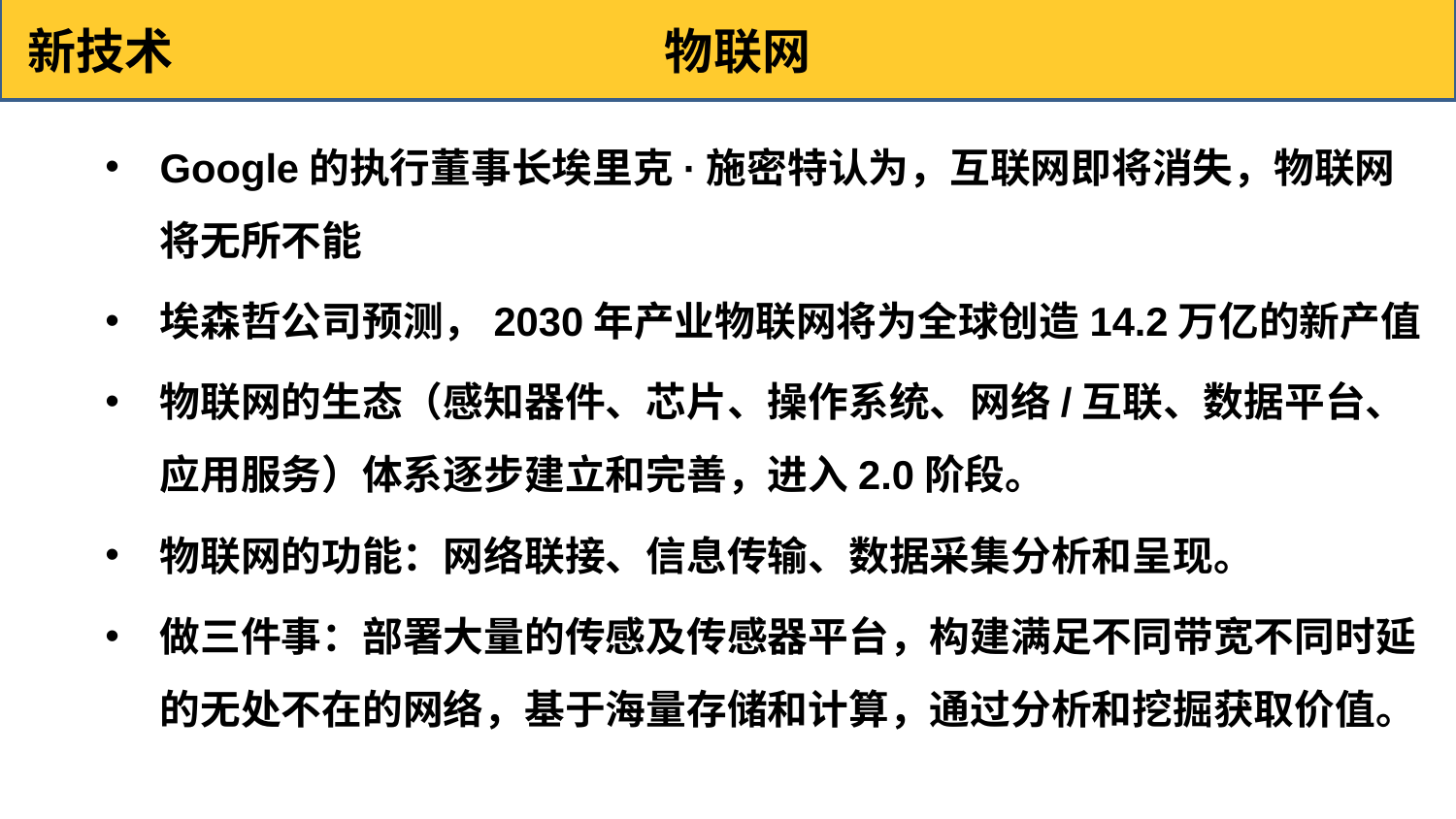

新技术                                             物联网

Google的执行董事长埃里克·施密特认为，互联网即将消失，物联网将无所不能
埃森哲公司预测，2030年产业物联网将为全球创造14.2万亿的新产值
物联网的生态（感知器件、芯片、操作系统、网络/互联、数据平台、应用服务）体系逐步建立和完善，进入2.0阶段。
物联网的功能：网络联接、信息传输、数据采集分析和呈现。
做三件事：部署大量的传感及传感器平台，构建满足不同带宽不同时延的无处不在的网络，基于海量存储和计算，通过分析和挖掘获取价值。
39